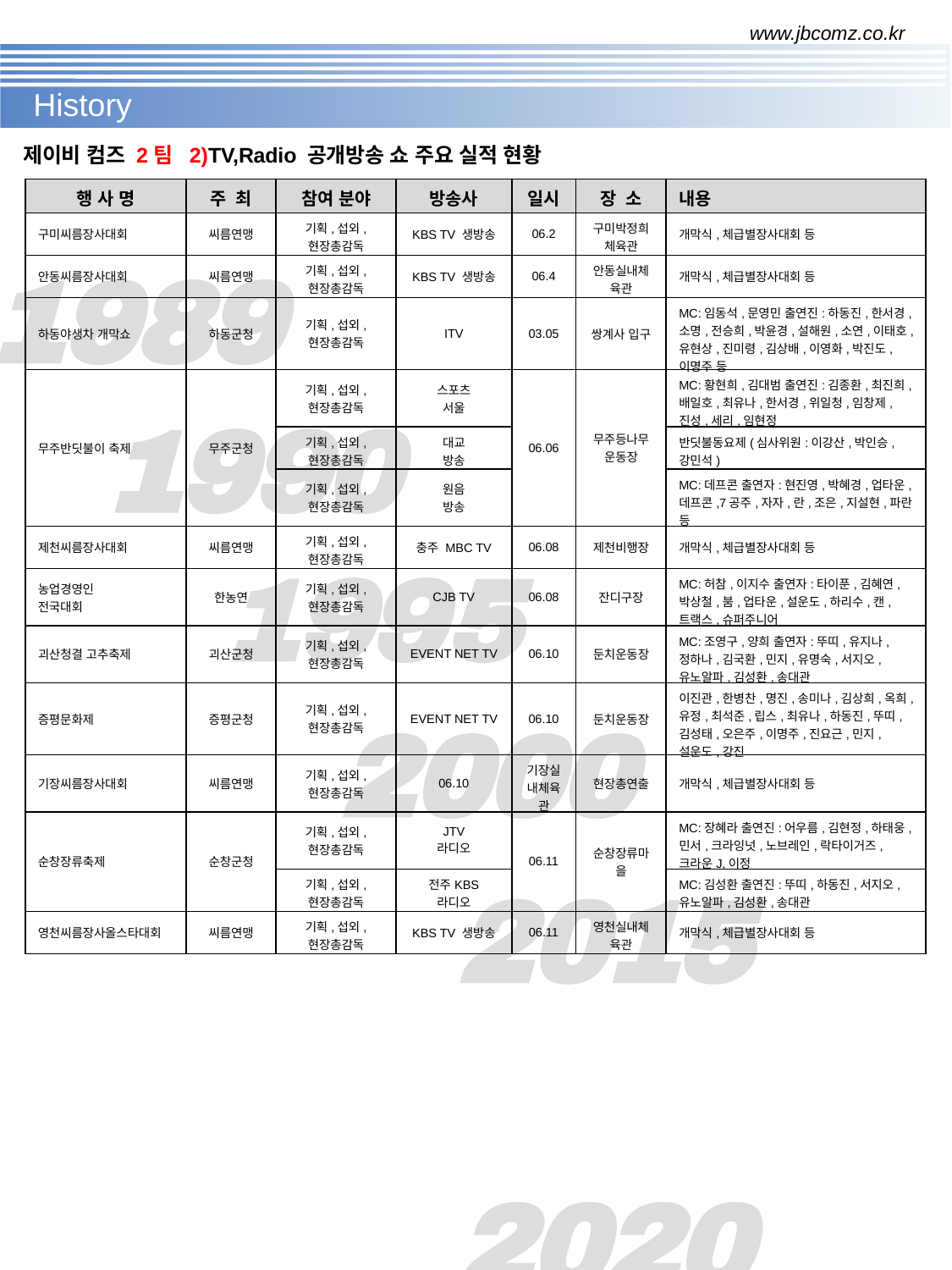

www.jbcomz.co.kr

History
제이비 컴즈 2팀  2)TV,Radio 공개방송 쇼 주요 실적 현황
| 행 사 명 | 주 최 | 참여 분야 | 방송사 | 일시 | 장 소 | 내용 |
| --- | --- | --- | --- | --- | --- | --- |
| 구미씨름장사대회 | 씨름연맹 | 기획,섭외, 현장총감독 | KBS TV 생방송 | 06.2 | 구미박정희 체육관 | 개막식,체급별장사대회 등 |
| 안동씨름장사대회 | 씨름연맹 | 기획,섭외, 현장총감독 | KBS TV 생방송 | 06.4 | 안동실내체육관 | 개막식,체급별장사대회 등 |
| 하동야생차 개막쇼 | 하동군청 | 기획,섭외, 현장총감독 | ITV | 03.05 | 쌍계사 입구 | MC:임동석,문영민 출연진:하동진,한서경,소명,전승희,박윤경,설해원,소연,이태호,유현상,진미령,김상배,이영화,박진도,이명주 등 |
| 무주반딧불이 축제 | 무주군청 | 기획,섭외, 현장총감독 | 스포츠 서울 | 06.06 | 무주등나무 운동장 | MC:황현희,김대범 출연진:김종환,최진희,배일호,최유나,한서경,위일청,임창제,진성,세리,임현정 |
|  |  | 기획,섭외, 현장총감독 | 대교 방송 |  |  | 반딧불동요제(심사위원:이강산,박인승,강민석) |
|  |  | 기획,섭외, 현장총감독 | 원음 방송 |  |  | MC:데프콘 출연자:현진영,박혜경,업타운,데프콘,7공주,자자,란,조은,지설현,파란 등 |
| 제천씨름장사대회 | 씨름연맹 | 기획,섭외, 현장총감독 | 충주 MBC TV | 06.08 | 제천비행장 | 개막식,체급별장사대회 등 |
| 농업경영인 전국대회 | 한농연 | 기획,섭외, 현장총감독 | CJB TV | 06.08 | 잔디구장 | MC:허참,이지수 출연자:타이푼,김혜연,박상철,붐,업타운,설운도,하리수,캔,트랙스,슈퍼주니어 |
| 괴산청결 고추축제 | 괴산군청 | 기획,섭외, 현장총감독 | EVENT NET TV | 06.10 | 둔치운동장 | MC:조영구,양희 출연자:뚜띠,유지나,정하나,김국환,민지,유명숙,서지오,유노알파,김성환,송대관 |
| 증평문화제 | 증평군청 | 기획,섭외, 현장총감독 | EVENT NET TV | 06.10 | 둔치운동장 | 이진관,한병찬,명진,송미나,김상희,옥희,유정,최석준,립스,최유나,하동진,뚜띠,김성태,오은주,이명주,진요근,민지,설운도,강진 |
| 기장씨름장사대회 | 씨름연맹 | 기획,섭외, 현장총감독 | 06.10 | 기장실내체육관 | 현장총연출 | 개막식,체급별장사대회 등 |
| 순창장류축제 | 순창군청 | 기획,섭외, 현장총감독 | JTV 라디오 | 06.11 | 순창장류마을 | MC:장혜라 출연진:어우름,김현정,하태웅,민서,크라잉넛,노브레인,락타이거즈,크라운J,이정 |
|  |  | 기획,섭외, 현장총감독 | 전주KBS 라디오 |  |  | MC:김성환 출연진:뚜띠,하동진,서지오,유노알파,김성환,송대관 |
| 영천씨름장사올스타대회 | 씨름연맹 | 기획,섭외, 현장총감독 | KBS TV 생방송 | 06.11 | 영천실내체육관 | 개막식,체급별장사대회 등 |
1989
1990
1995
2000
2015
		2020